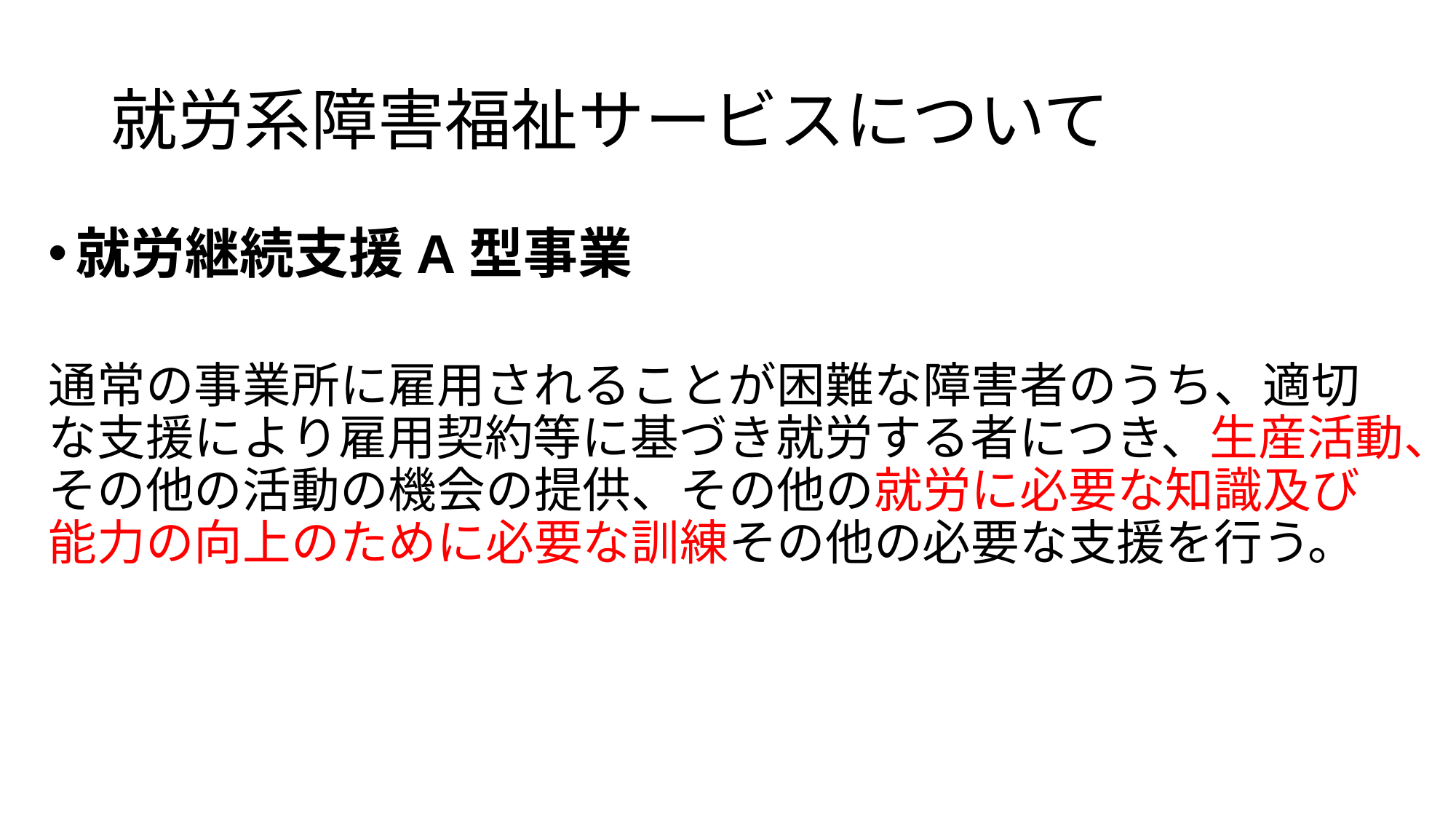

# 就労系障害福祉サービスについて
就労継続支援A型事業

通常の事業所に雇用されることが困難な障害者のうち、適切な支援により雇用契約等に基づき就労する者につき、生産活動、その他の活動の機会の提供、その他の就労に必要な知識及び能力の向上のために必要な訓練その他の必要な支援を行う。